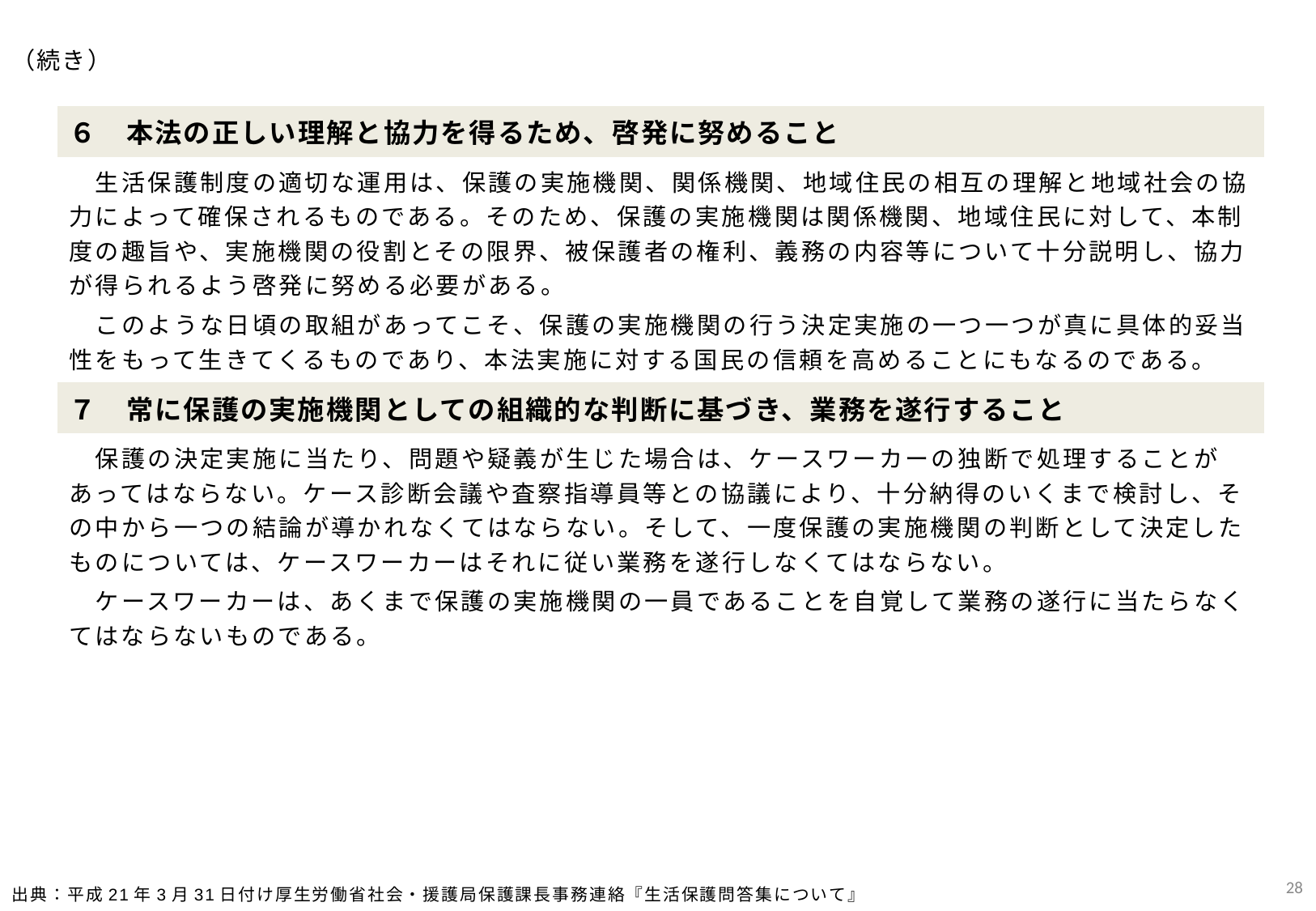

（続き）
| ６　本法の正しい理解と協力を得るため、啓発に努めること |
| --- |
| 生活保護制度の適切な運用は、保護の実施機関、関係機関、地域住民の相互の理解と地域社会の協力によって確保されるものである。そのため、保護の実施機関は関係機関、地域住民に対して、本制度の趣旨や、実施機関の役割とその限界、被保護者の権利、義務の内容等について十分説明し、協力が得られるよう啓発に努める必要がある。 　このような日頃の取組があってこそ、保護の実施機関の行う決定実施の一つ一つが真に具体的妥当性をもって生きてくるものであり、本法実施に対する国民の信頼を高めることにもなるのである。 |
| ７　常に保護の実施機関としての組織的な判断に基づき、業務を遂行すること |
| 保護の決定実施に当たり、問題や疑義が生じた場合は、ケースワーカーの独断で処理することがあってはならない。ケース診断会議や査察指導員等との協議により、十分納得のいくまで検討し、その中から一つの結論が導かれなくてはならない。そして、一度保護の実施機関の判断として決定したものについては、ケースワーカーはそれに従い業務を遂行しなくてはならない。 　ケースワーカーは、あくまで保護の実施機関の一員であることを自覚して業務の遂行に当たらなくてはならないものである。 |
28
出典：平成21年3月31日付け厚生労働省社会・援護局保護課長事務連絡『生活保護問答集について』